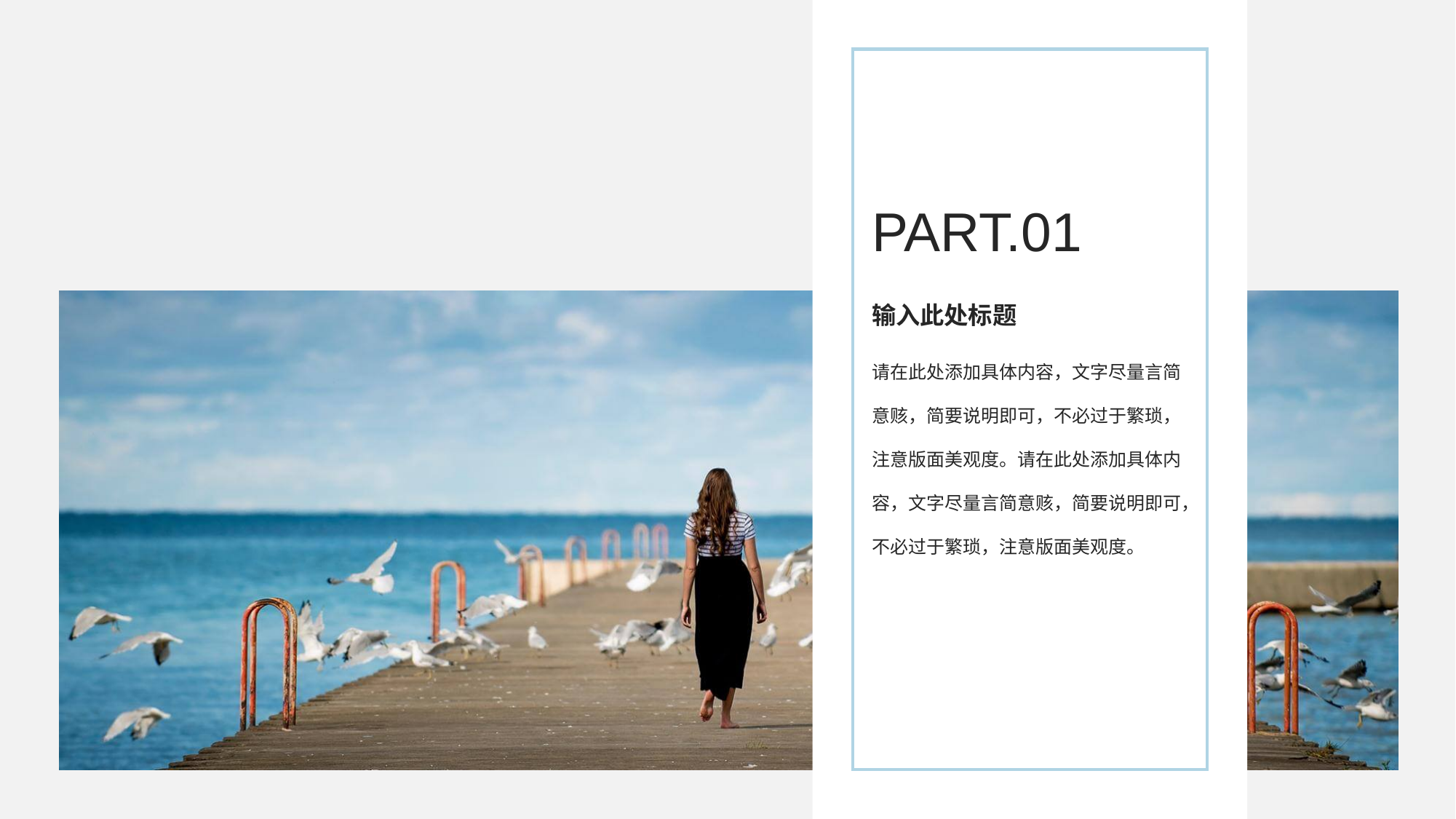

PART.01
输入此处标题

请在此处添加具体内容，文字尽量言简意赅，简要说明即可，不必过于繁琐，注意版面美观度。请在此处添加具体内容，文字尽量言简意赅，简要说明即可，不必过于繁琐，注意版面美观度。